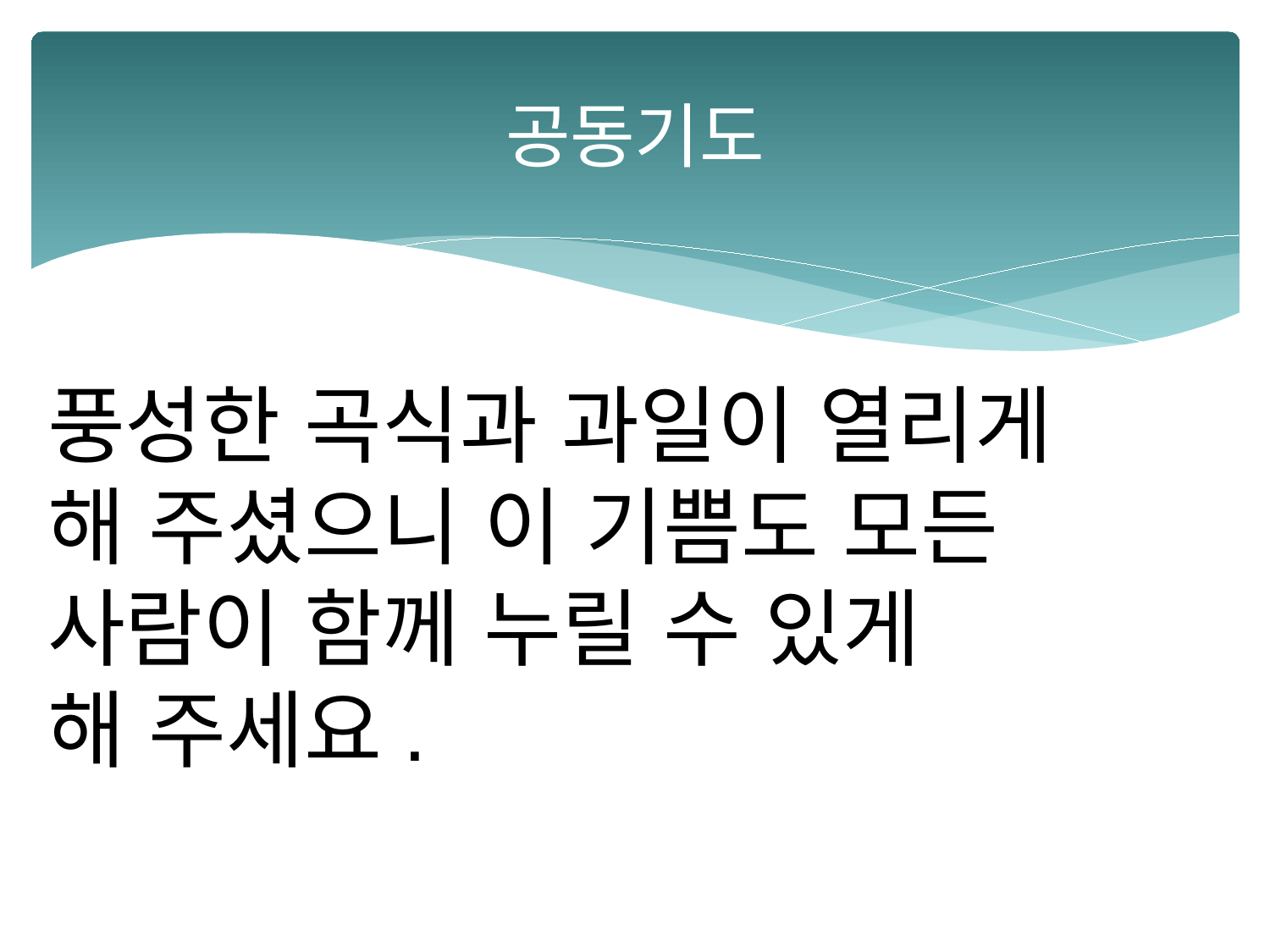

# 공동기도

풍성한 곡식과 과일이 열리게
해 주셨으니 이 기쁨도 모든
사람이 함께 누릴 수 있게
해 주세요.